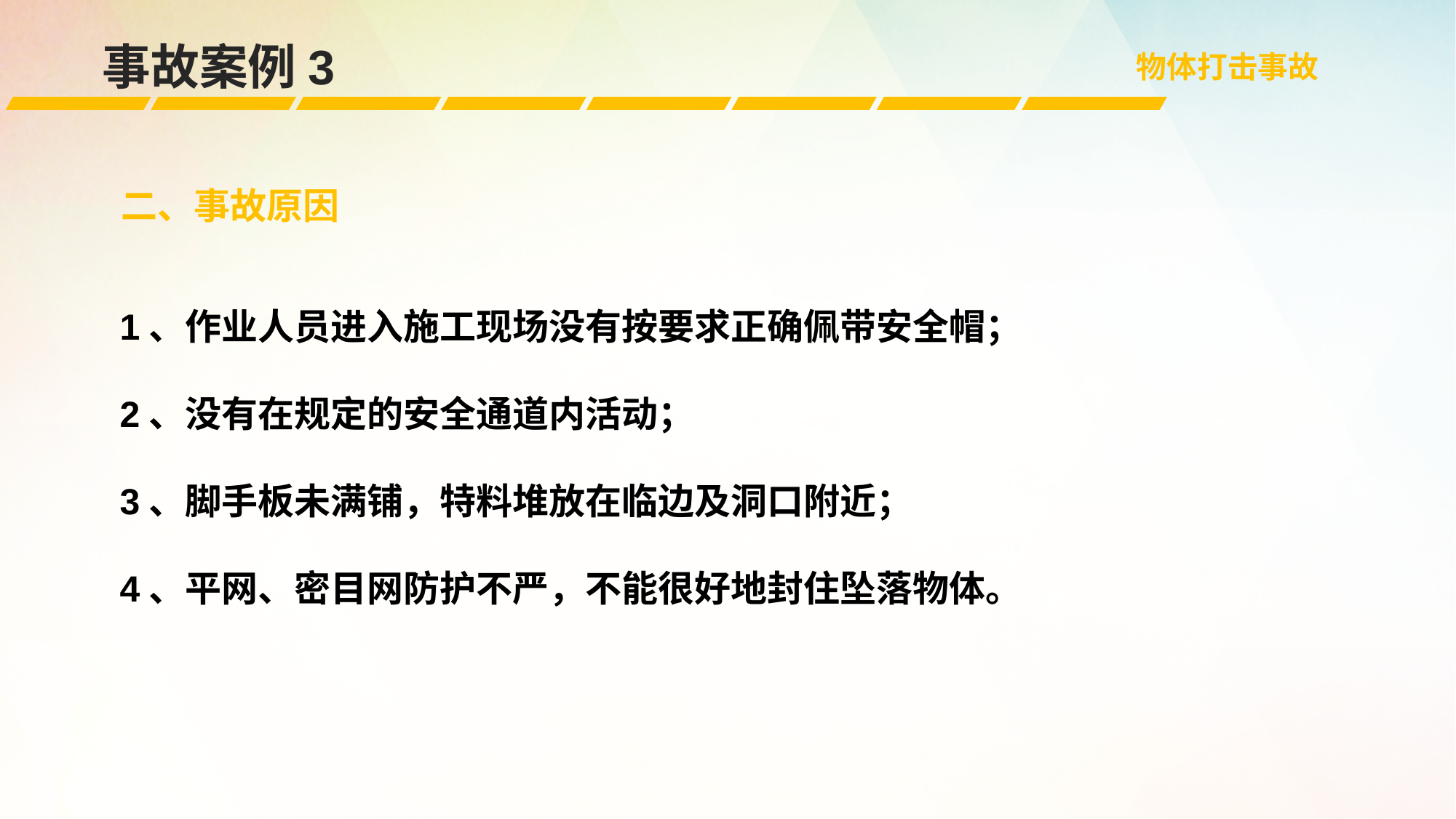

事故案例3
物体打击事故
二、事故原因
1、作业人员进入施工现场没有按要求正确佩带安全帽；
2、没有在规定的安全通道内活动；
3、脚手板未满铺，特料堆放在临边及洞口附近；
4、平网、密目网防护不严，不能很好地封住坠落物体。